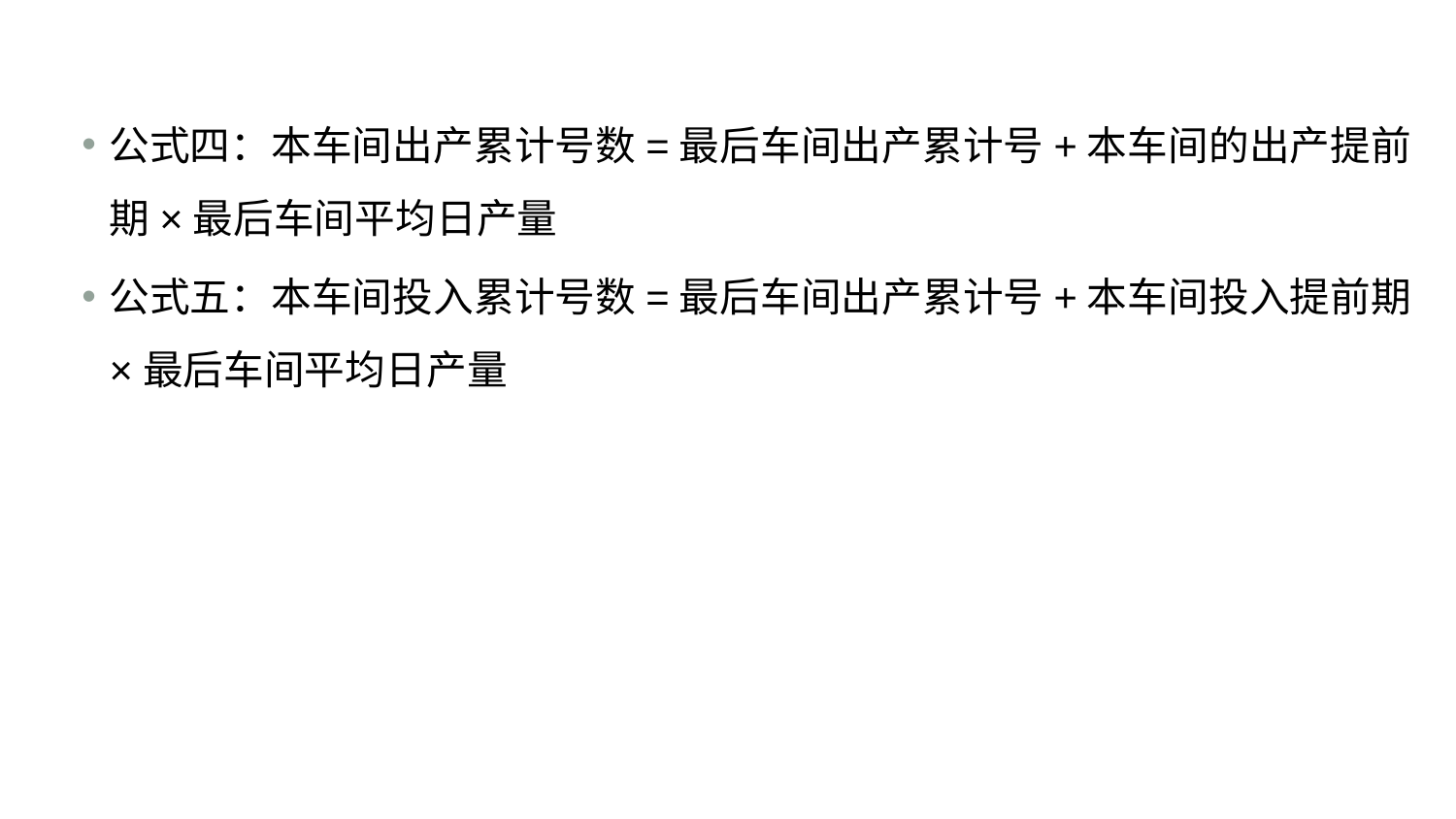

#
公式四：本车间出产累计号数=最后车间出产累计号+本车间的出产提前期×最后车间平均日产量
公式五：本车间投入累计号数=最后车间出产累计号+本车间投入提前期×最后车间平均日产量